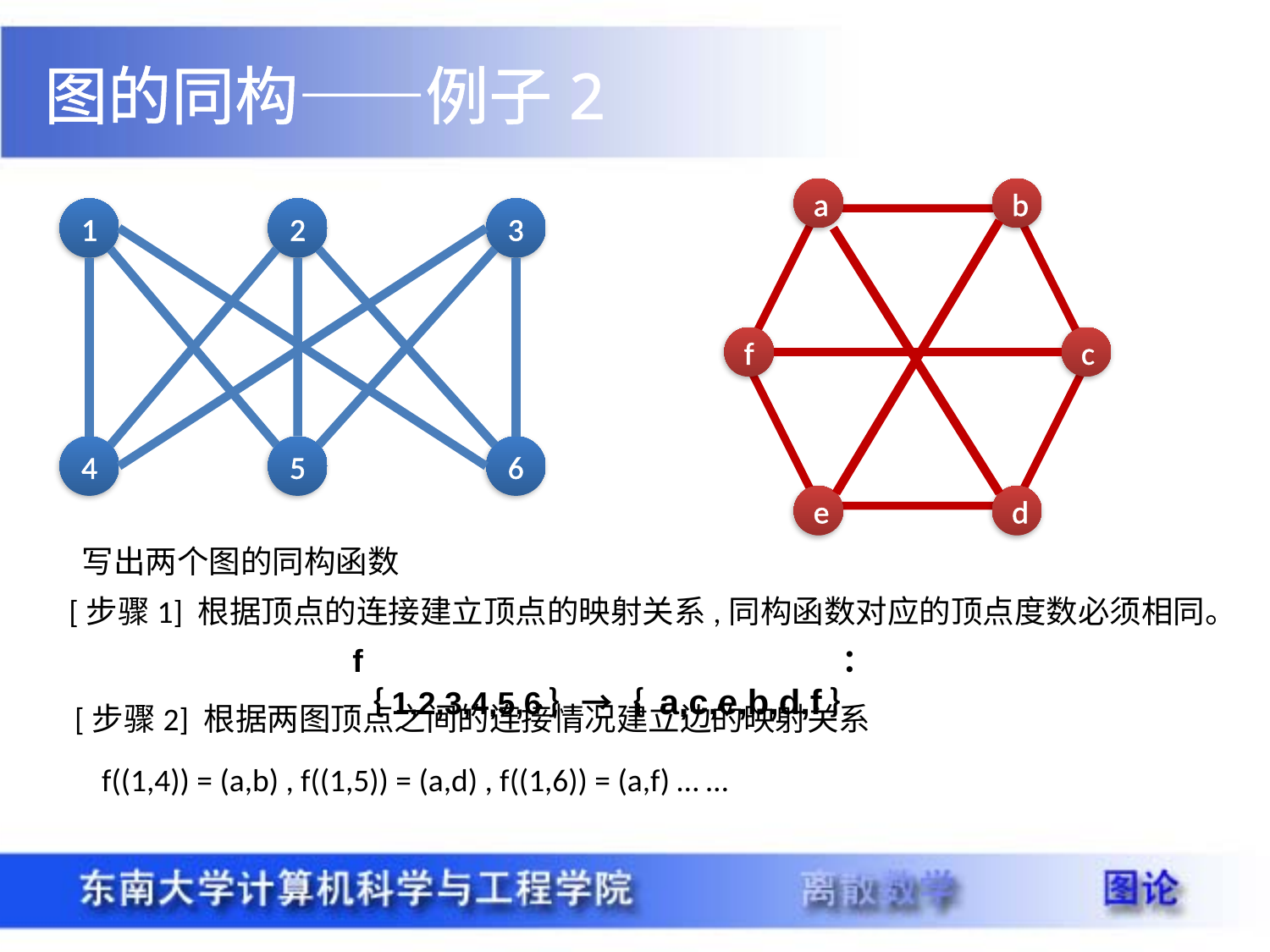

图的同构——例子2
a
b
1
2
3

f
c
4
5
6
e
d
写出两个图的同构函数
[步骤1] 根据顶点的连接建立顶点的映射关系,同构函数对应的顶点度数必须相同。
f：｛1,2,3,4,5,6｝→｛ a,c,e,b,d,f｝
[步骤2] 根据两图顶点之间的连接情况建立边的映射关系
f((1,4)) = (a,b) , f((1,5)) = (a,d) , f((1,6)) = (a,f) … …